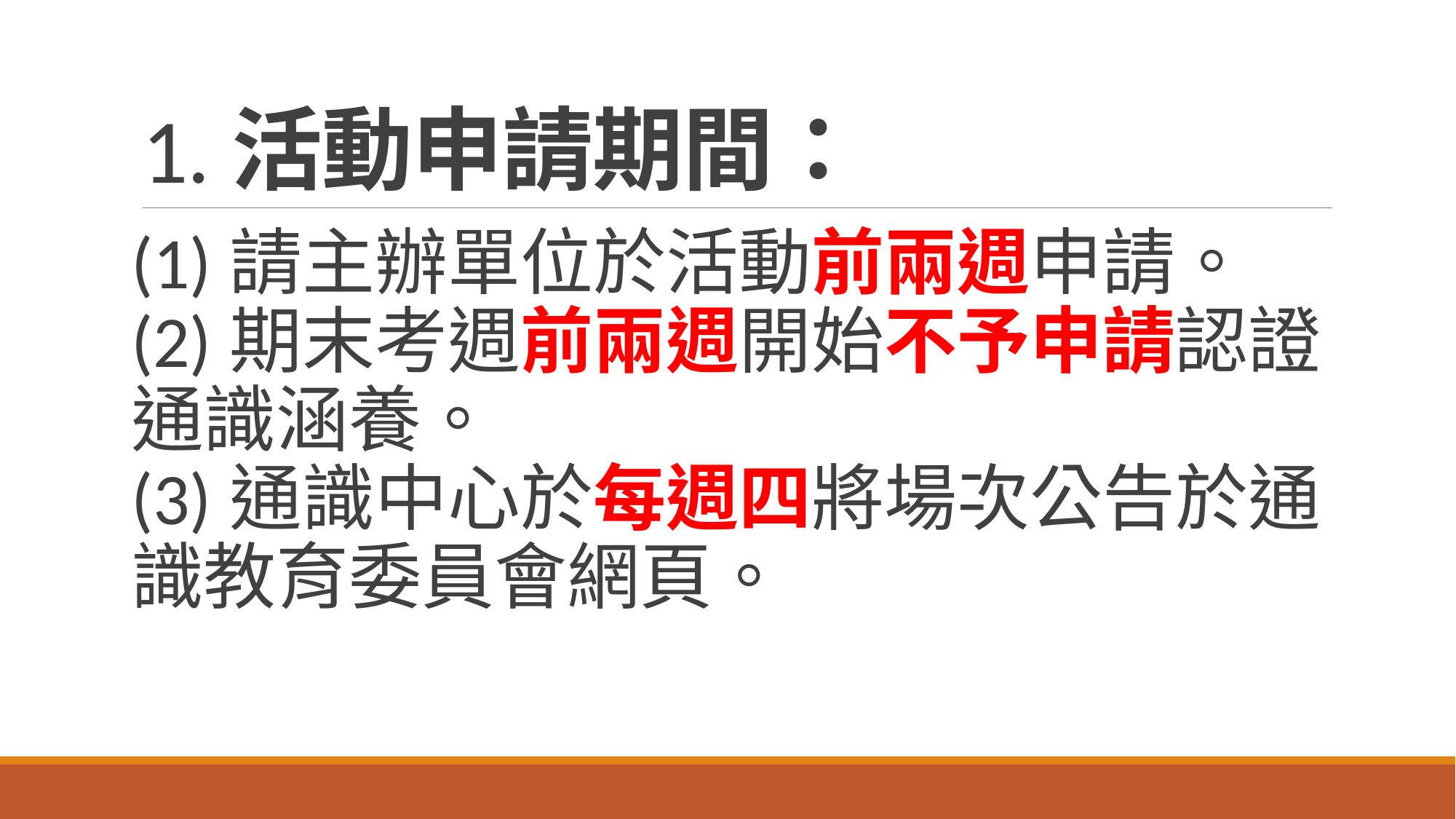

# 1.活動申請期間：
(1)請主辦單位於活動前兩週申請。
(2)期末考週前兩週開始不予申請認證通識涵養。
(3)通識中心於每週四將場次公告於通識教育委員會網頁。